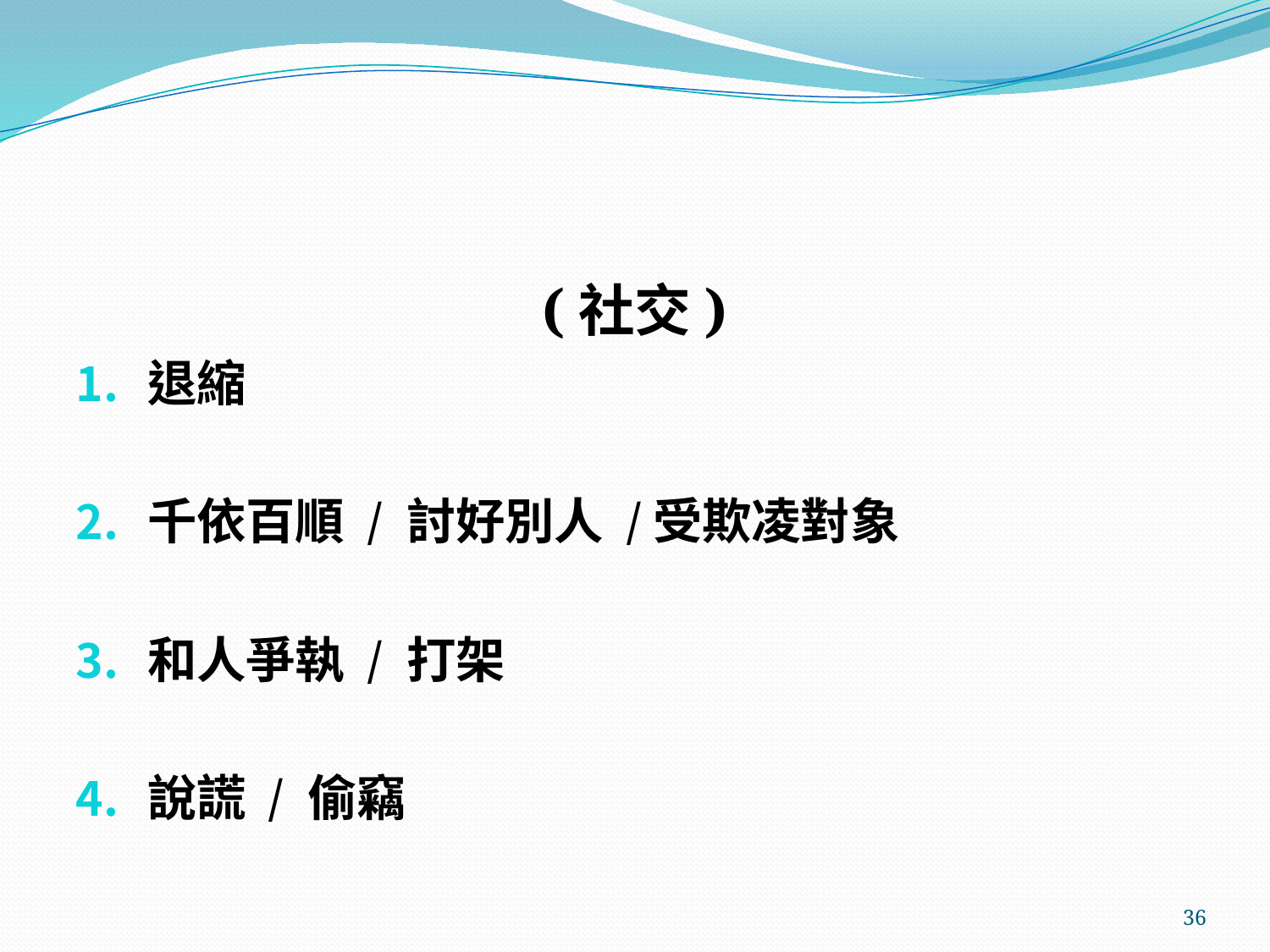

#
(社交)
退縮

千依百順 / 討好別人 /受欺凌對象

和人爭執 / 打架

說謊 / 偷竊

36